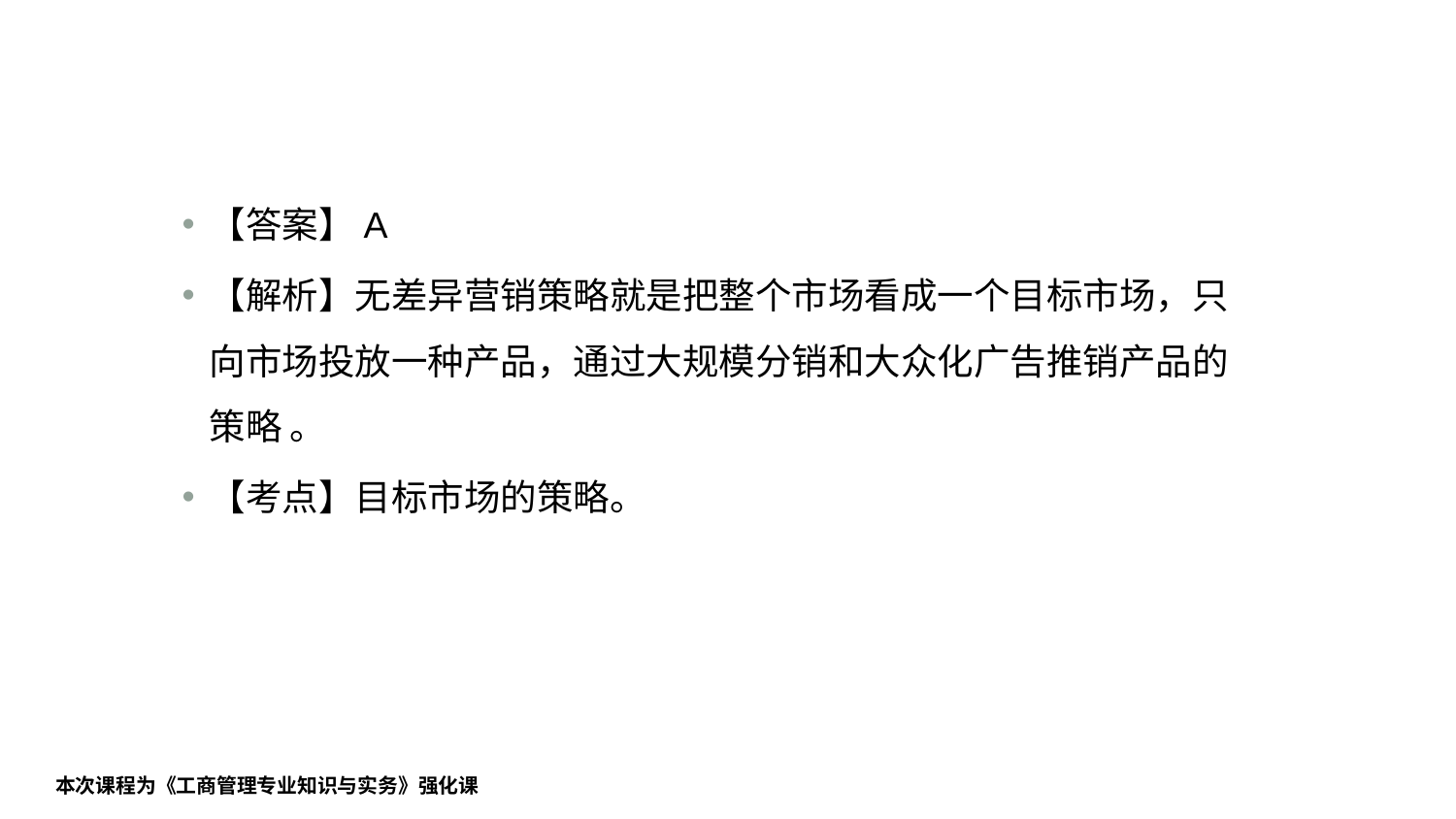

#
【答案】A
【解析】无差异营销策略就是把整个市场看成一个目标市场，只向市场投放一种产品，通过大规模分销和大众化广告推销产品的策略 。
【考点】目标市场的策略。